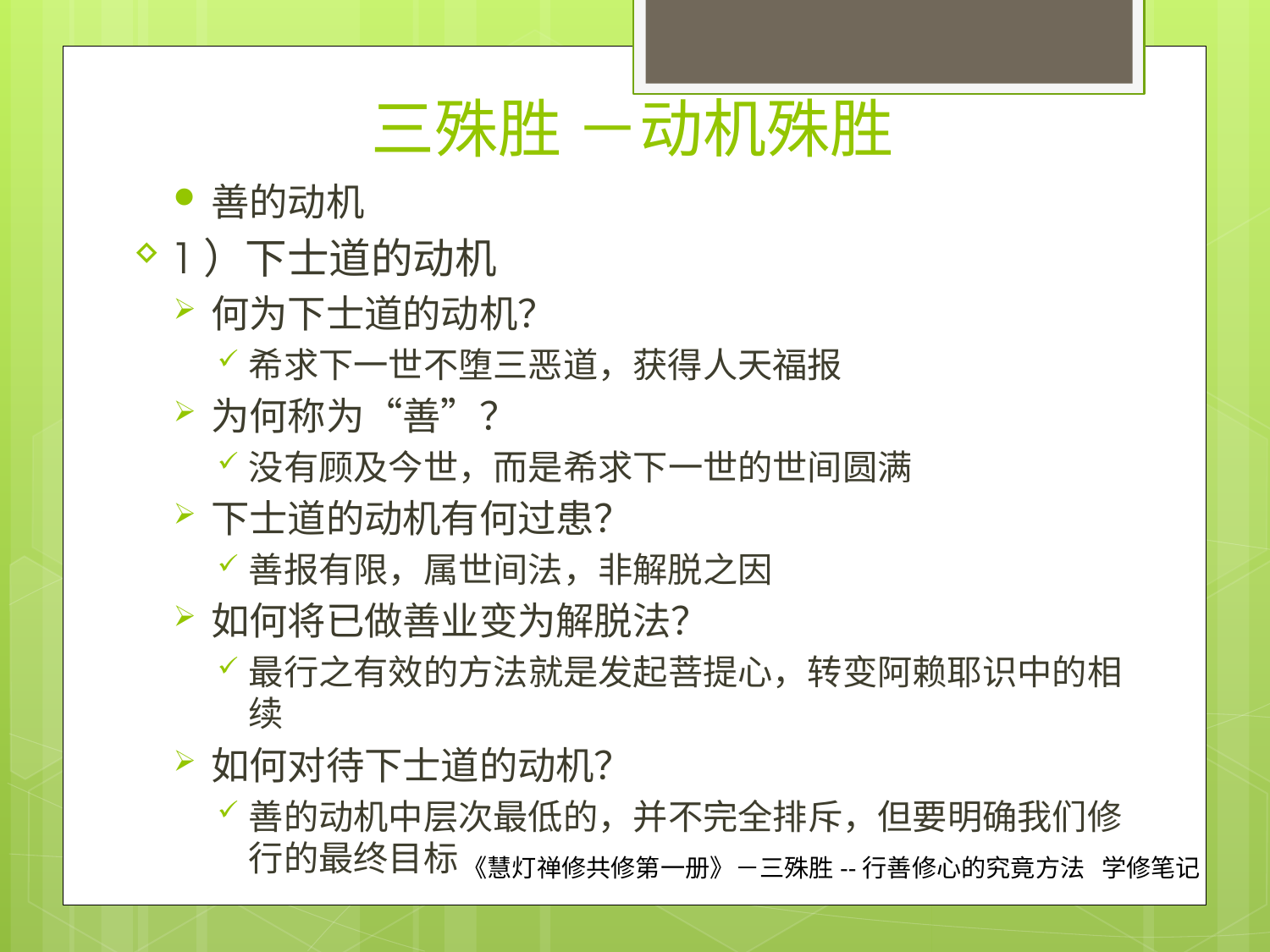

# 三殊胜 －动机殊胜
善的动机
1）下士道的动机
何为下士道的动机？
希求下一世不堕三恶道，获得人天福报
为何称为“善”？
没有顾及今世，而是希求下一世的世间圆满
下士道的动机有何过患？
善报有限，属世间法，非解脱之因
如何将已做善业变为解脱法？
最行之有效的方法就是发起菩提心，转变阿赖耶识中的相续
如何对待下士道的动机？
善的动机中层次最低的，并不完全排斥，但要明确我们修行的最终目标

《慧灯禅修共修第一册》－三殊胜--行善修心的究竟方法   学修笔记